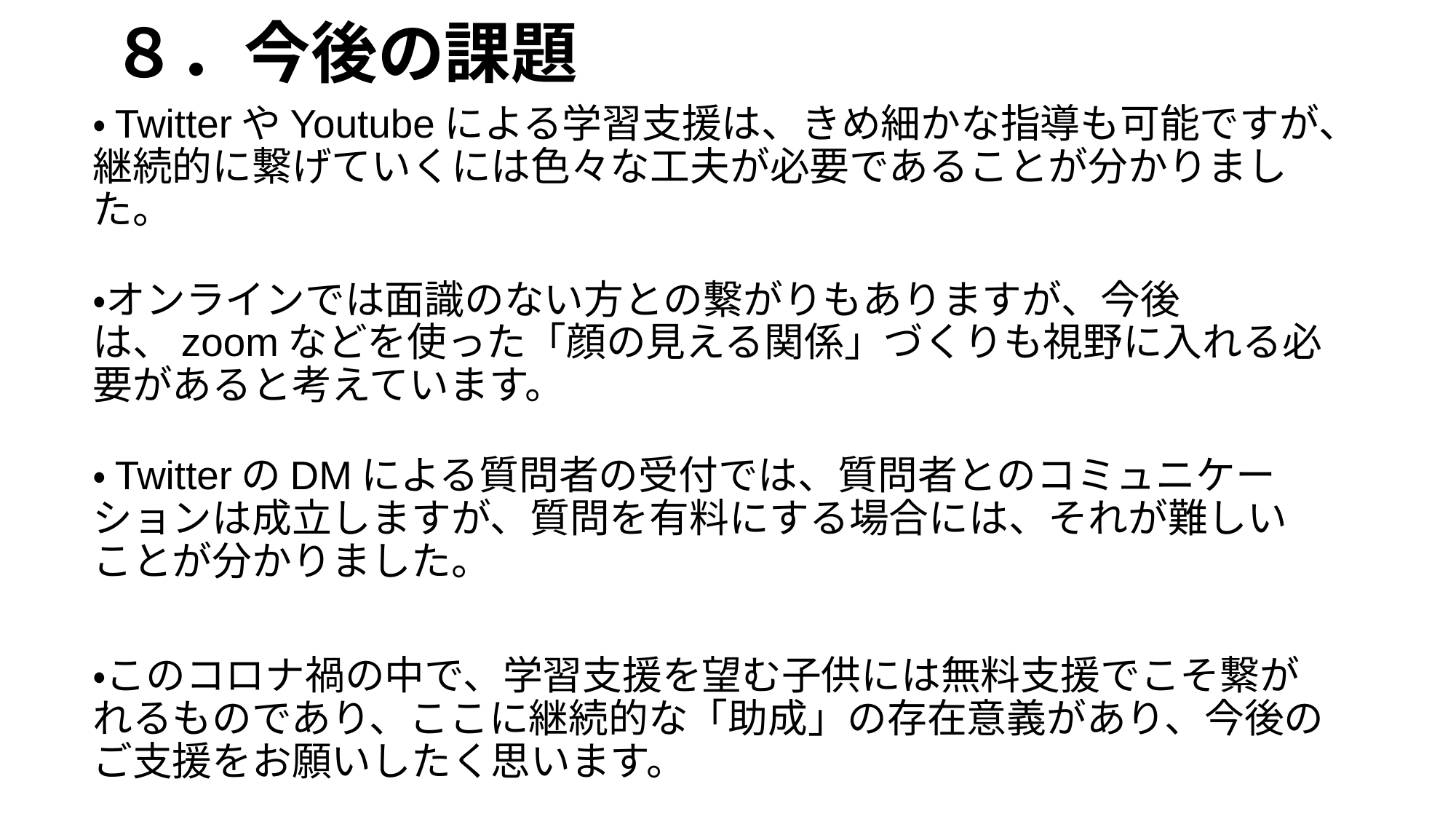

# ８．今後の課題
・TwitterやYoutubeによる学習支援は、きめ細かな指導も可能ですが、継続的に繋げていくには色々な工夫が必要であることが分かりました。

・オンラインでは面識のない方との繋がりもありますが、今後は、zoomなどを使った「顔の見える関係」づくりも視野に入れる必要があると考えています。

・TwitterのDMによる質問者の受付では、質問者とのコミュニケーションは成立しますが、質問を有料にする場合には、それが難しいことが分かりました。

・このコロナ禍の中で、学習支援を望む子供には無料支援でこそ繋がれるものであり、ここに継続的な「助成」の存在意義があり、今後のご支援をお願いしたく思います。